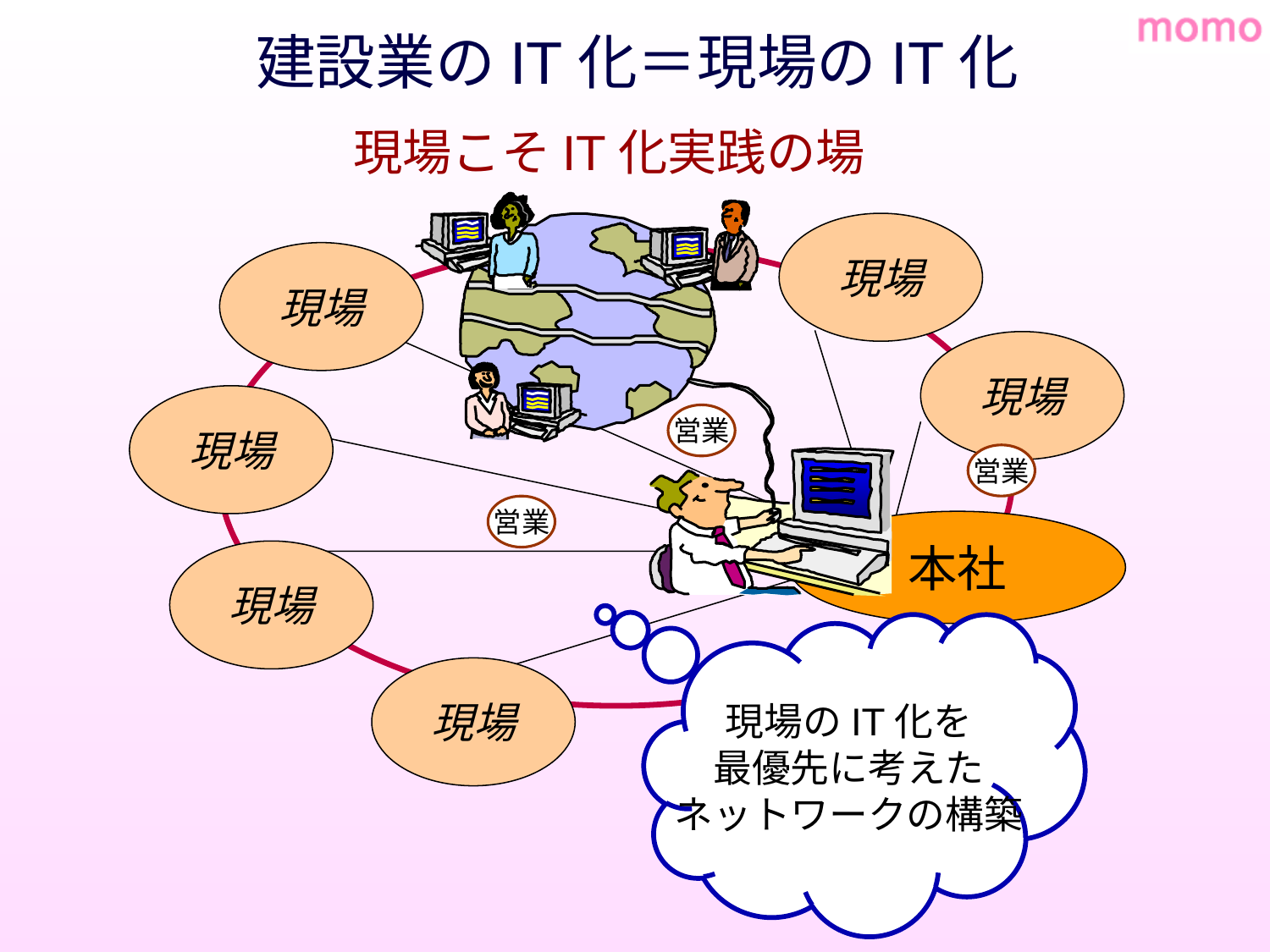

# 建設業のIT化＝現場のIT化
現場こそIT化実践の場

現場
現場
現場
現場
現場
現場

営業
営業
営業
本社
現場のIT化を
最優先に考えた
ネットワークの構築